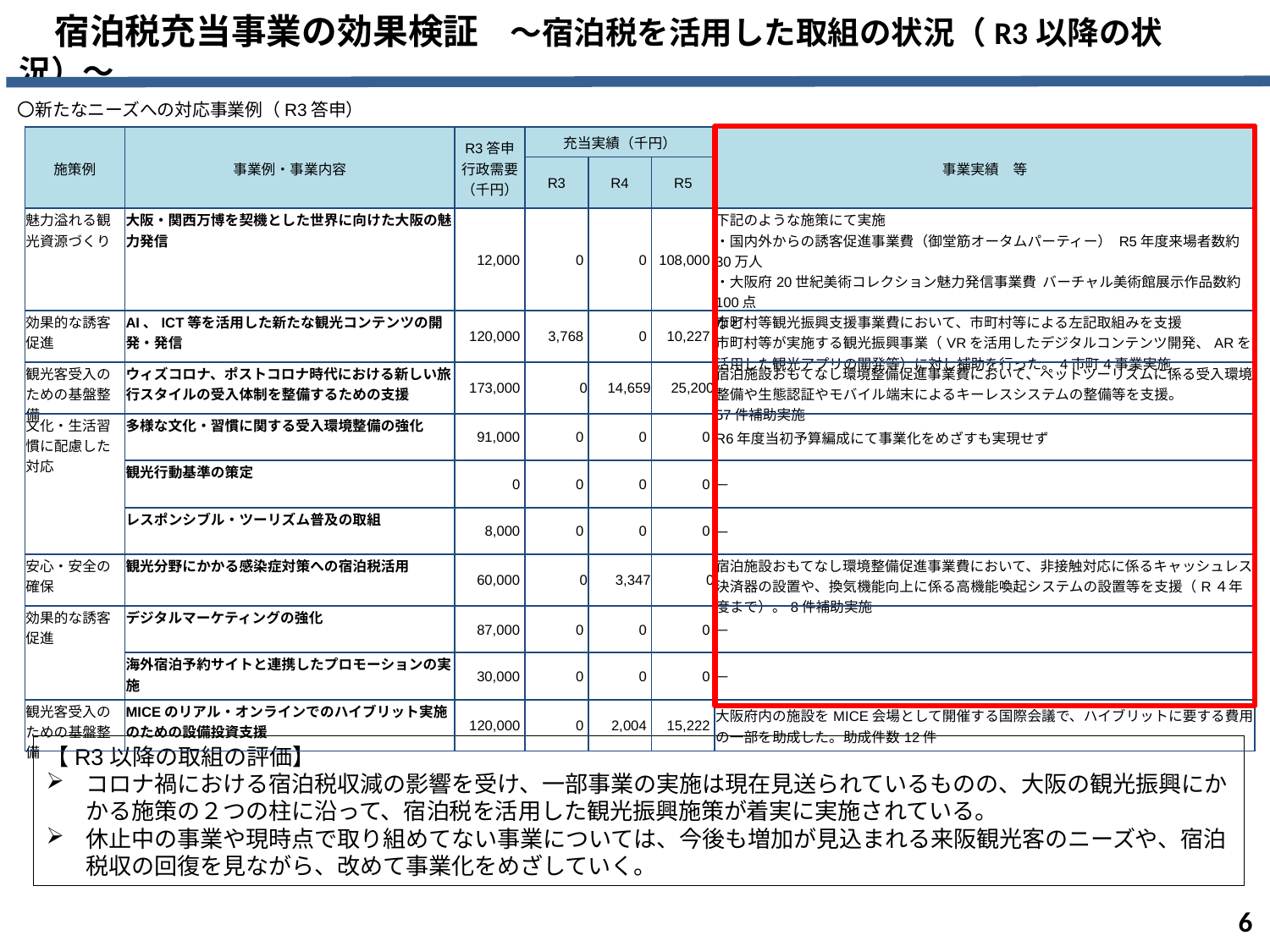

宿泊税充当事業の効果検証　～宿泊税を活用した取組の状況（R3以降の状況）～
〇新たなニーズへの対応事業例（R3答申）

| 施策例 | 事業例・事業内容 | R3答申 行政需要 （千円） | 充当実績（千円） |  |  | 事業実績　等 |
| --- | --- | --- | --- | --- | --- | --- |
|  |  |  | R3 | R4 | R5 |  |
| 魅力溢れる観光資源づくり | 大阪・関西万博を契機とした世界に向けた大阪の魅力発信 | 12,000 | 0 | 0 | 108,000 | 下記のような施策にて実施 ・国内外からの誘客促進事業費（御堂筋オータムパーティー） R5年度来場者数約30万人 ・大阪府20世紀美術コレクション魅力発信事業費 バーチャル美術館展示作品数約100点 など |
| 効果的な誘客促進 | AI、ICT等を活用した新たな観光コンテンツの開発・発信 | 120,000 | 3,768 | 0 | 10,227 | 市町村等観光振興支援事業費において、市町村等による左記取組みを支援 市町村等が実施する観光振興事業（VRを活用したデジタルコンテンツ開発、ARを活用した観光アプリの開発等）に対し補助を行った。4市町4事業実施 |
| 観光客受入のための基盤整備 | ウィズコロナ、ポストコロナ時代における新しい旅行スタイルの受入体制を整備するための支援 | 173,000 | 0 | 14,659 | 25,200 | 宿泊施設おもてなし環境整備促進事業費において、ペットツーリズムに係る受入環境整備や生態認証やモバイル端末によるキーレスシステムの整備等を支援。 57件補助実施 |
| 文化・生活習慣に配慮した対応 | 多様な文化・習慣に関する受入環境整備の強化 | 91,000 | 0 | 0 | 0 | R6年度当初予算編成にて事業化をめざすも実現せず |
|  | 観光行動基準の策定 | 0 | 0 | 0 | 0 | － |
|  | レスポンシブル・ツーリズム普及の取組 | 8,000 | 0 | 0 | 0 | － |
| 安心・安全の確保 | 観光分野にかかる感染症対策への宿泊税活用 | 60,000 | 0 | 3,347 | 0 | 宿泊施設おもてなし環境整備促進事業費において、非接触対応に係るキャッシュレス決済器の設置や、換気機能向上に係る高機能喚起システムの設置等を支援（R４年度まで）。8件補助実施 |
| 効果的な誘客促進 | デジタルマーケティングの強化 | 87,000 | 0 | 0 | 0 | － |
|  | 海外宿泊予約サイトと連携したプロモーションの実施 | 30,000 | 0 | 0 | 0 | － |
| 観光客受入のための基盤整備 | MICEのリアル・オンラインでのハイブリット実施のための設備投資支援 | 120,000 | 0 | 2,004 | 15,222 | 大阪府内の施設をMICE会場として開催する国際会議で、ハイブリットに要する費用の一部を助成した。助成件数12件 |
【R3以降の取組の評価】
コロナ禍における宿泊税収減の影響を受け、一部事業の実施は現在見送られているものの、大阪の観光振興にかかる施策の２つの柱に沿って、宿泊税を活用した観光振興施策が着実に実施されている。
休止中の事業や現時点で取り組めてない事業については、今後も増加が見込まれる来阪観光客のニーズや、宿泊税収の回復を見ながら、改めて事業化をめざしていく。
6